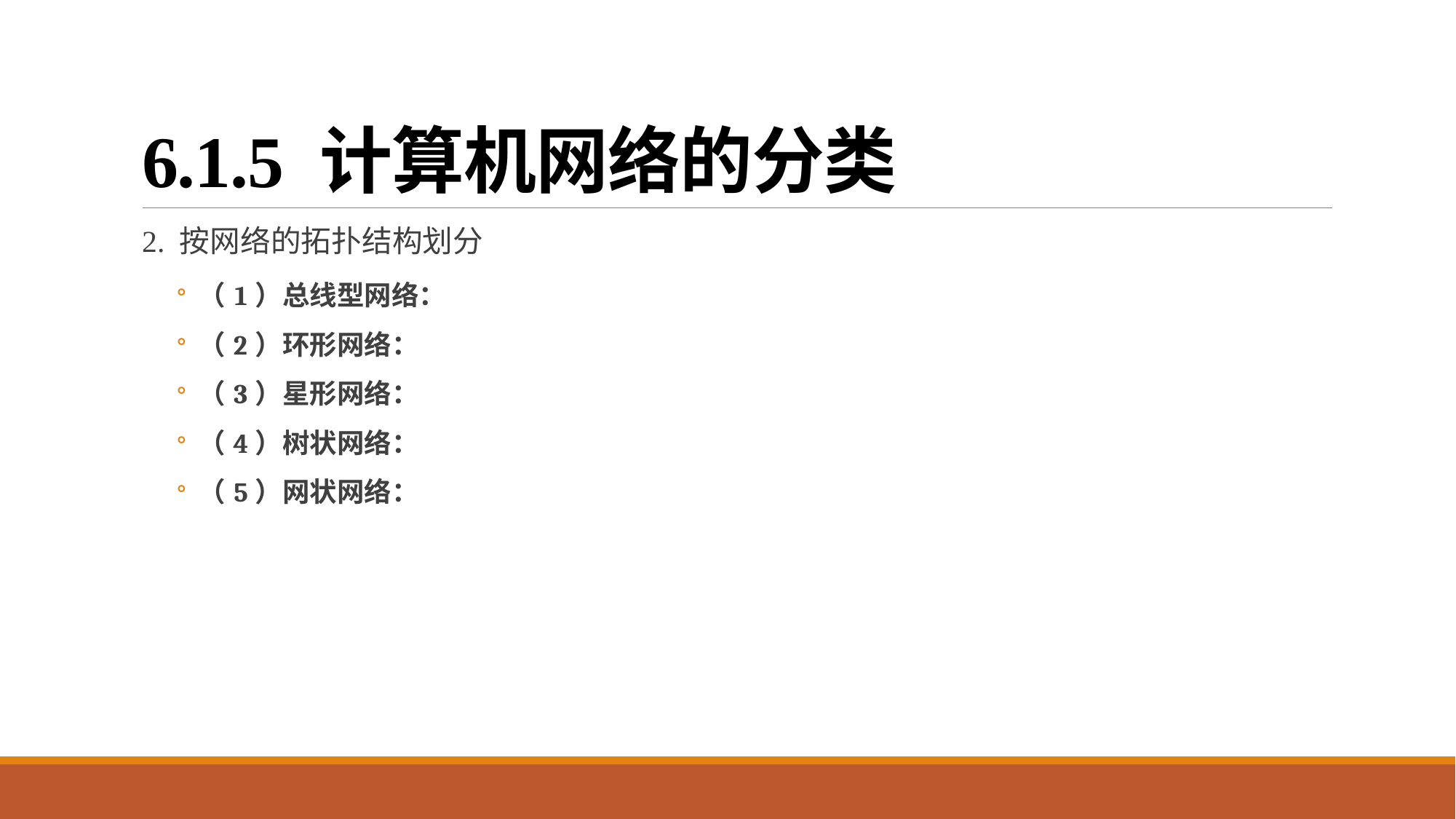

# 6.1.5 计算机网络的分类
2. 按网络的拓扑结构划分
（1）总线型网络：
（2）环形网络：
（3）星形网络：
（4）树状网络：
（5）网状网络：